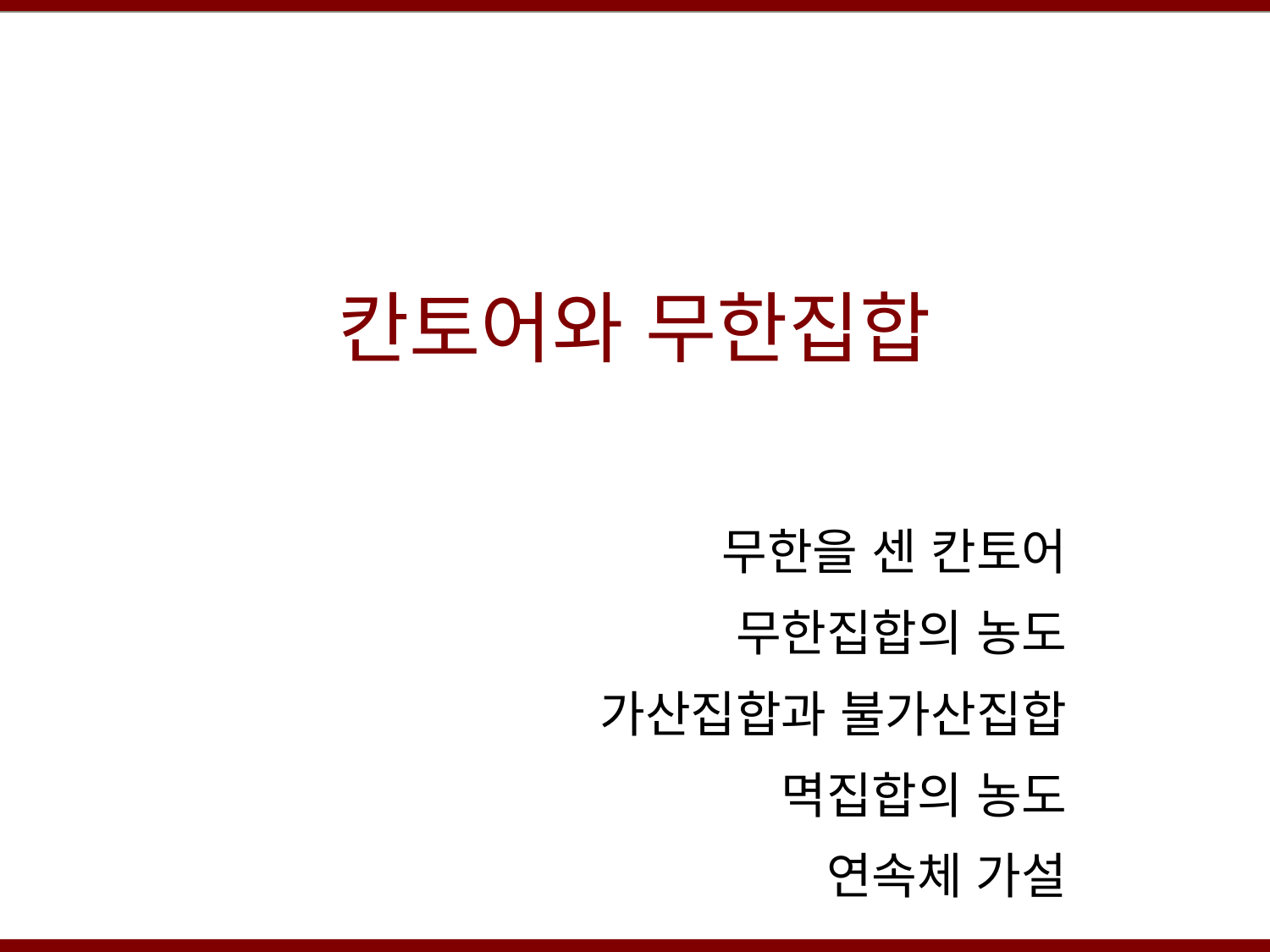

# 칸토어와 무한집합
무한을 센 칸토어
무한집합의 농도
가산집합과 불가산집합
멱집합의 농도
연속체 가설